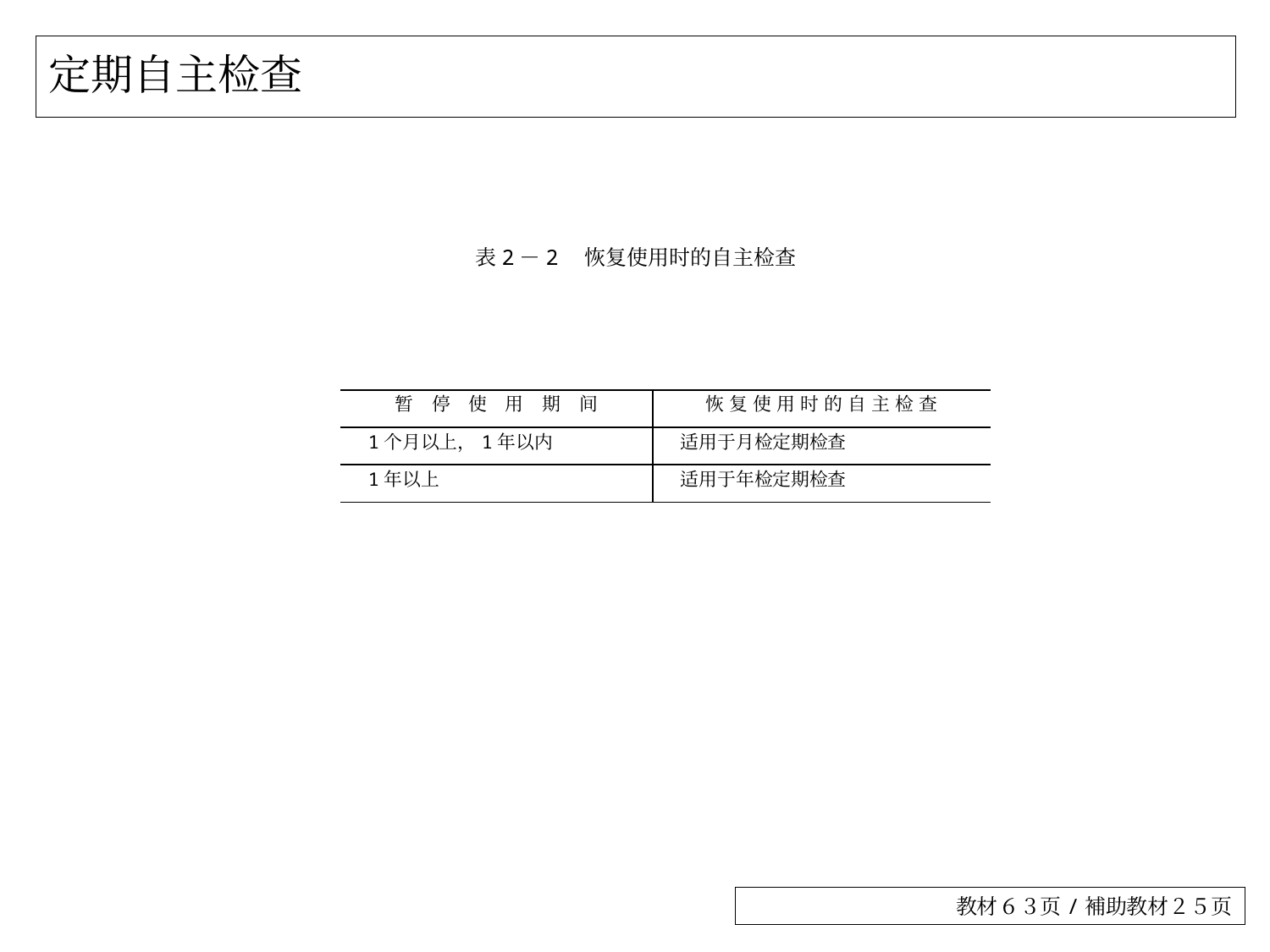

# 定期自主检查
表2－2　恢复使用时的自主检查
| 暂停使用期间 | 恢复使用时的自主检查 |
| --- | --- |
| 1个月以上，1年以内 | 适用于月检定期检查 |
| 1年以上 | 适用于年检定期检查 |
教材６３页/補助教材２５页